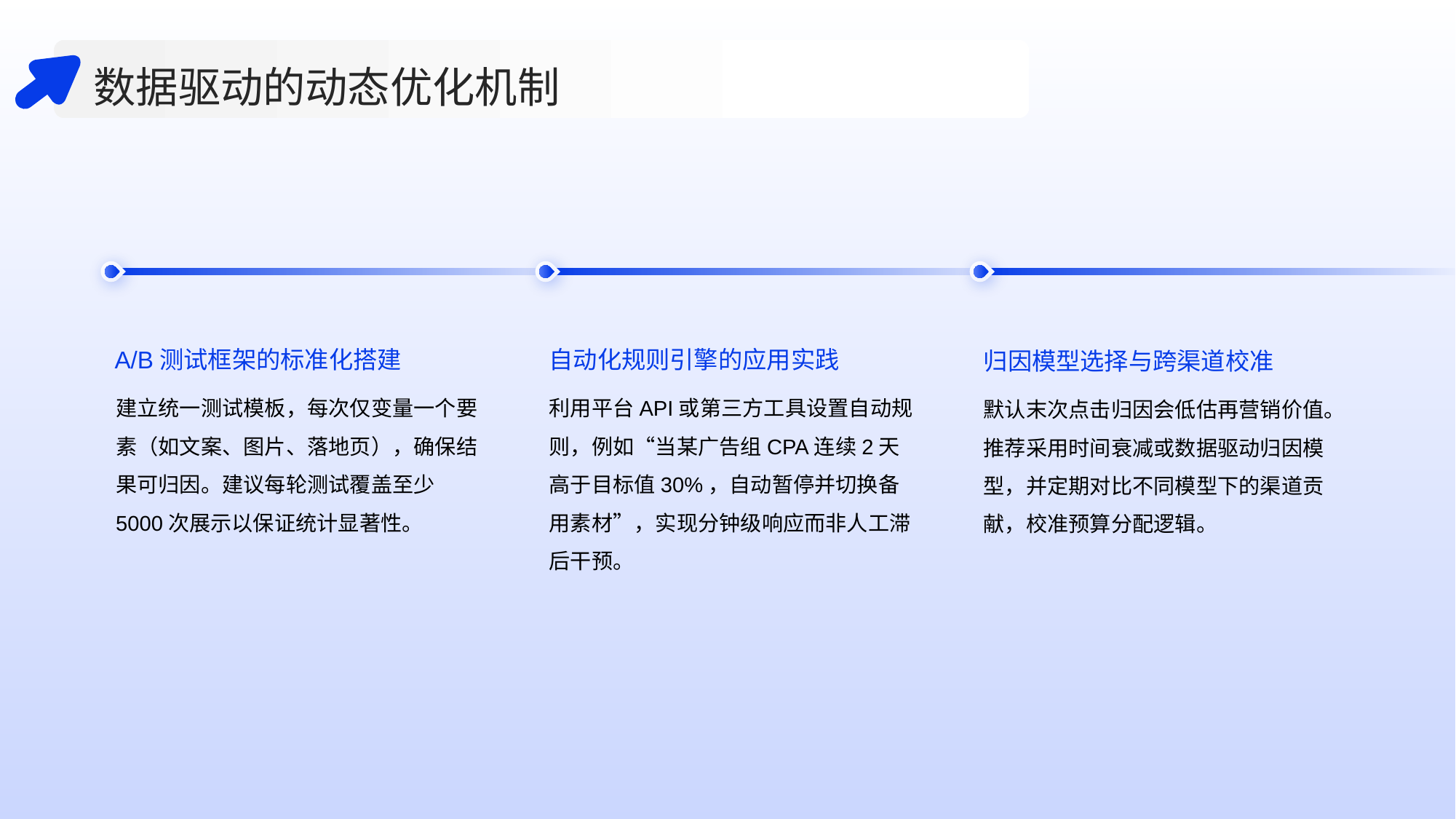

数据驱动的动态优化机制

A/B测试框架的标准化搭建
自动化规则引擎的应用实践
归因模型选择与跨渠道校准
建立统一测试模板，每次仅变量一个要素（如文案、图片、落地页），确保结果可归因。建议每轮测试覆盖至少5000次展示以保证统计显著性。
利用平台API或第三方工具设置自动规则，例如“当某广告组CPA连续2天高于目标值30%，自动暂停并切换备用素材”，实现分钟级响应而非人工滞后干预。
默认末次点击归因会低估再营销价值。推荐采用时间衰减或数据驱动归因模型，并定期对比不同模型下的渠道贡献，校准预算分配逻辑。